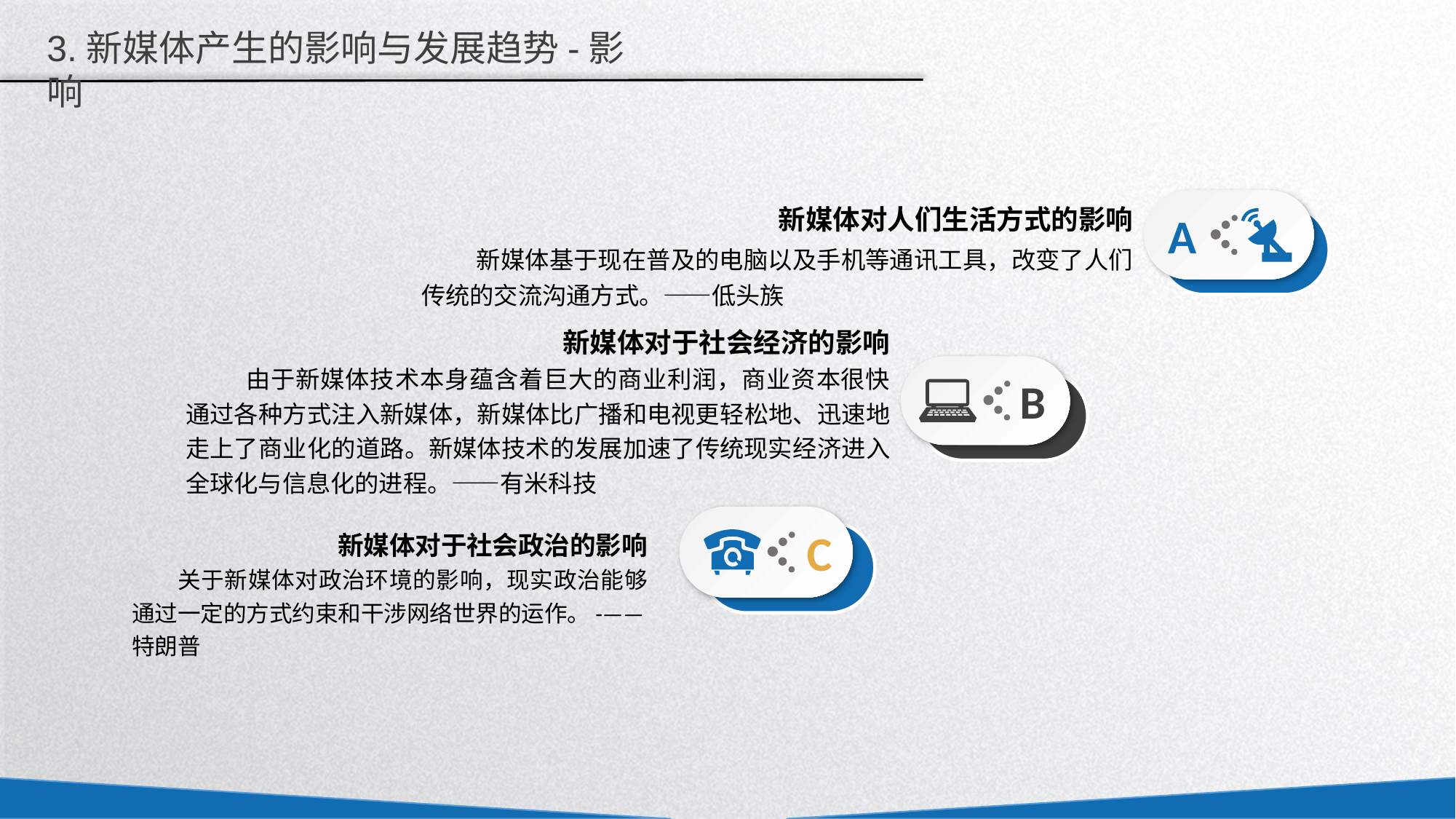

3.新媒体产生的影响与发展趋势-影响
新媒体对人们生活方式的影响
        新媒体基于现在普及的电脑以及手机等通讯工具，改变了人们传统的交流沟通方式。——低头族

A

新媒体对于社会经济的影响
         由于新媒体技术本身蕴含着巨大的商业利润，商业资本很快通过各种方式注入新媒体，新媒体比广播和电视更轻松地、迅速地走上了商业化的道路。新媒体技术的发展加速了传统现实经济进入全球化与信息化的进程。——有米科技

B

C

新媒体对于社会政治的影响
       关于新媒体对政治环境的影响，现实政治能够通过一定的方式约束和干涉网络世界的运作。-——特朗普